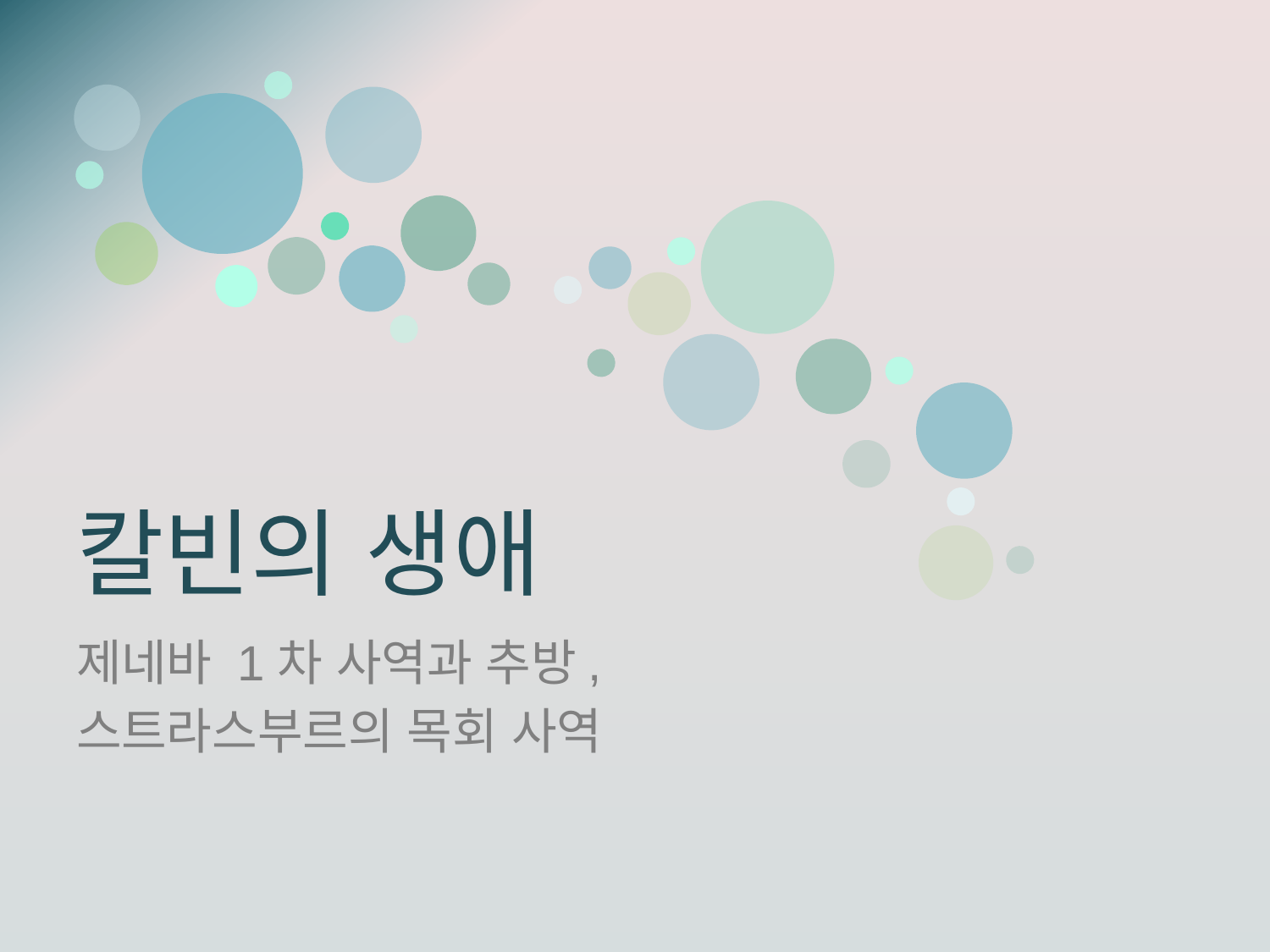

# 칼빈의 생애
제네바 1차 사역과 추방,
스트라스부르의 목회 사역